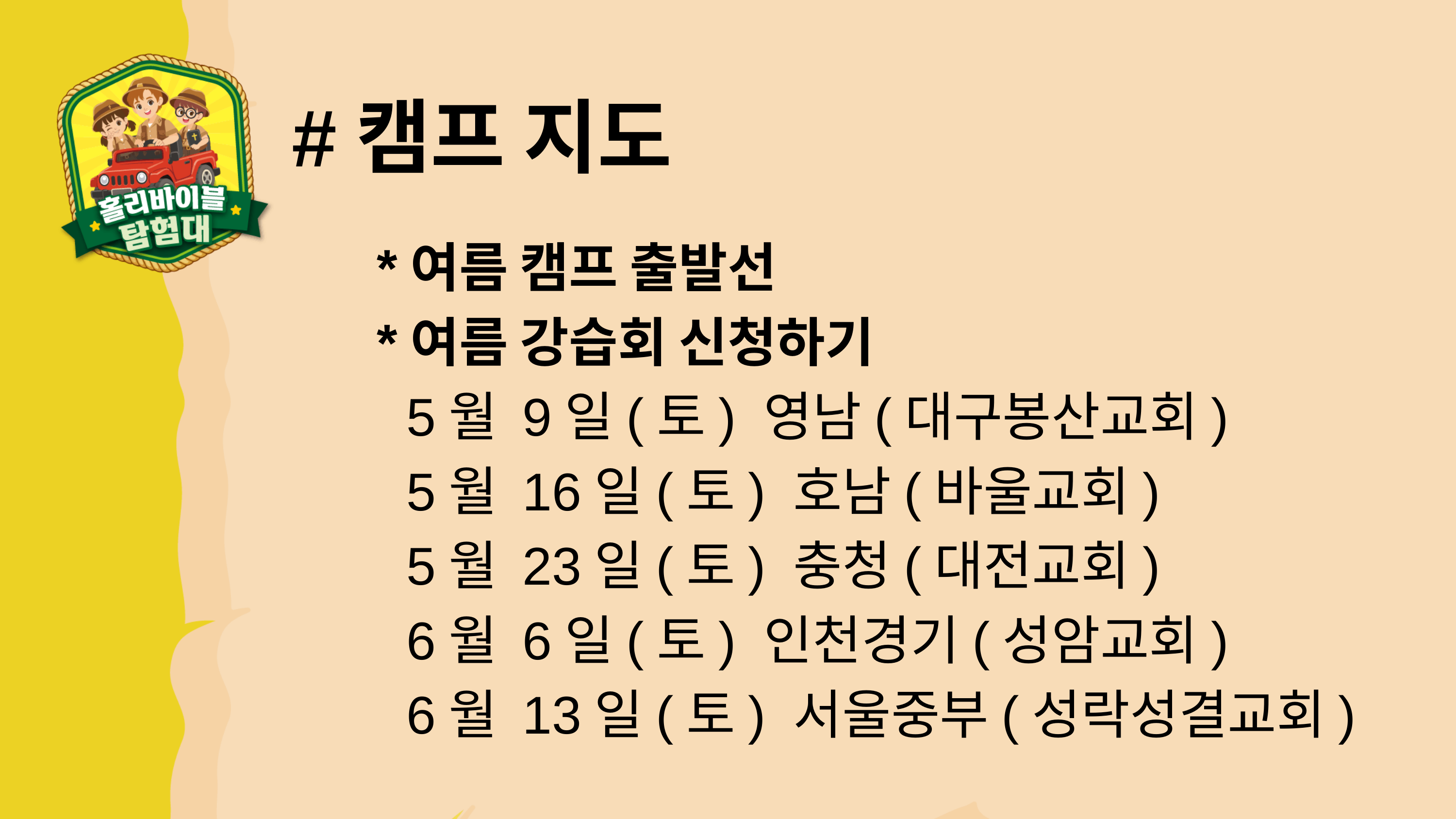

#캠프 지도
*여름 캠프 출발선
*여름 강습회 신청하기
  5월 9일(토) 영남(대구봉산교회)
  5월 16일(토) 호남(바울교회)
  5월 23일(토) 충청(대전교회)
  6월 6일(토) 인천경기(성암교회)
  6월 13일(토) 서울중부(성락성결교회)